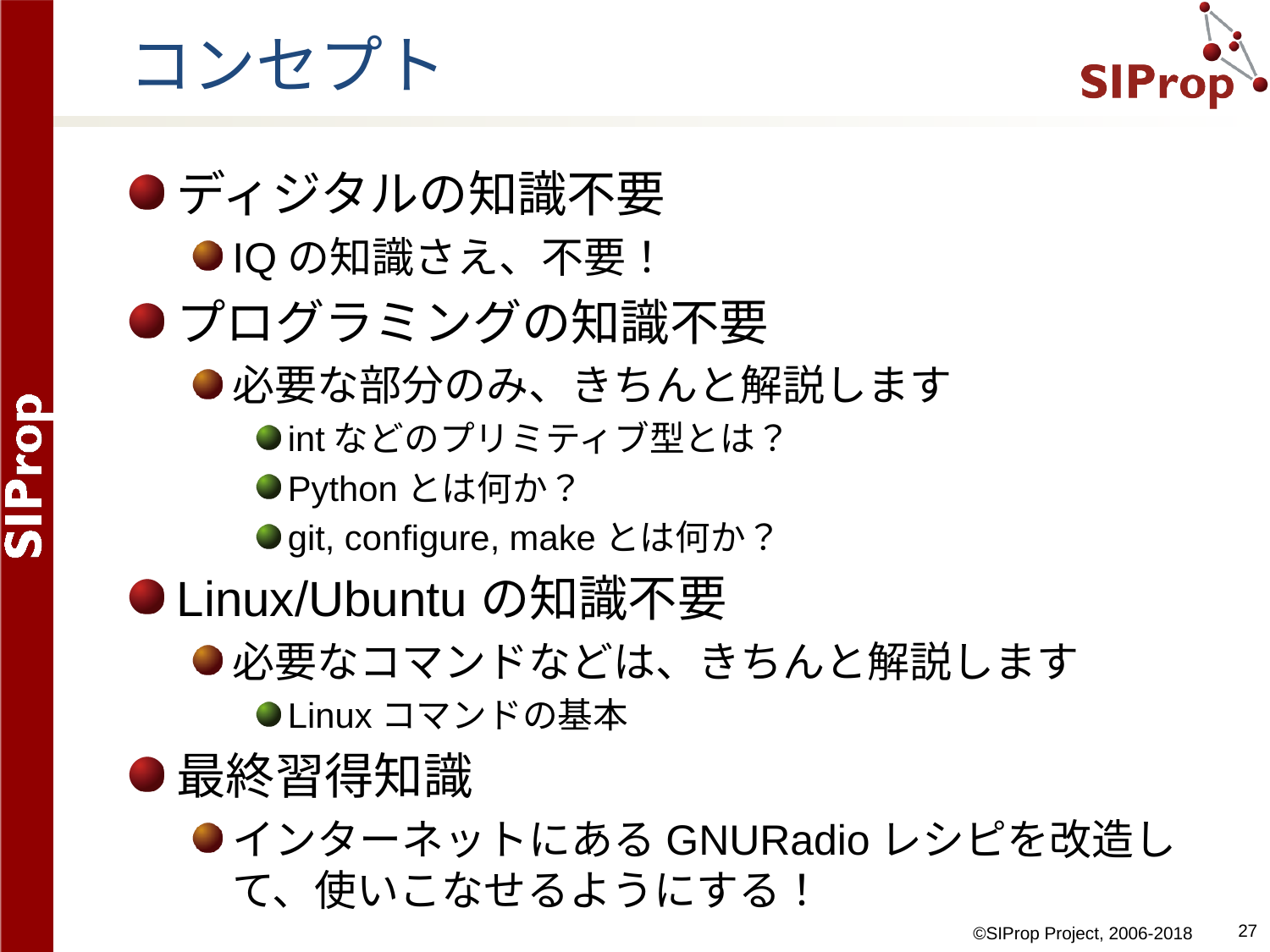

# コンセプト
ディジタルの知識不要
IQの知識さえ、不要！
プログラミングの知識不要
必要な部分のみ、きちんと解説します
intなどのプリミティブ型とは？
Pythonとは何か？
git, configure, makeとは何か？
Linux/Ubuntuの知識不要
必要なコマンドなどは、きちんと解説します
Linuxコマンドの基本
最終習得知識
インターネットにあるGNURadioレシピを改造して、使いこなせるようにする！